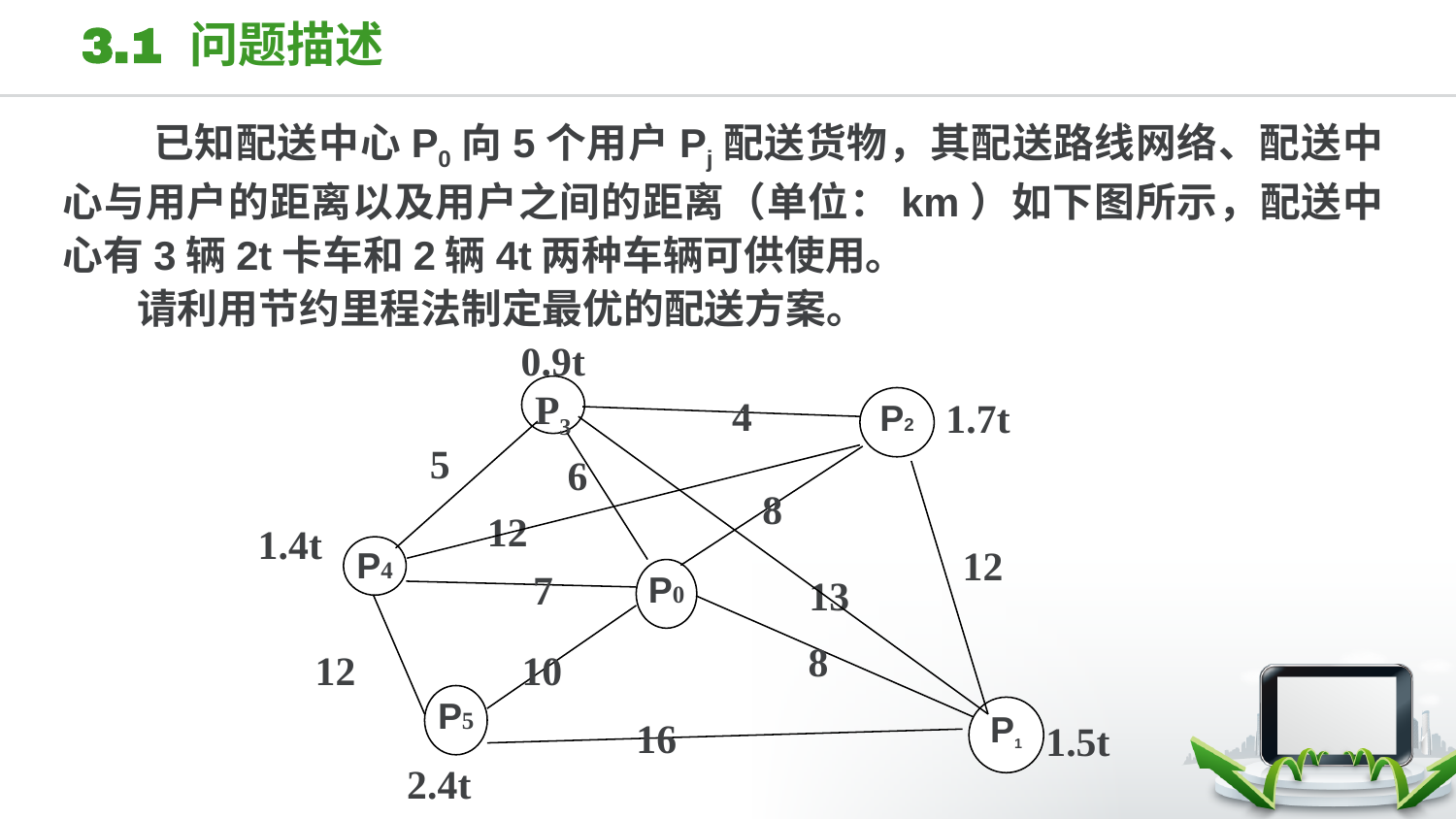

3.1 问题描述
        已知配送中心P0向5个用户Pj配送货物，其配送路线网络、配送中心与用户的距离以及用户之间的距离（单位：km）如下图所示，配送中心有3辆2t卡车和2辆4t两种车辆可供使用。
       请利用节约里程法制定最优的配送方案。
 0.9t
P3
4
P2
1.7t

5

6

8
12
1.4t
12
P4
7
P0
13

8
12
10
P5
P1
16
1.5t

2.4t